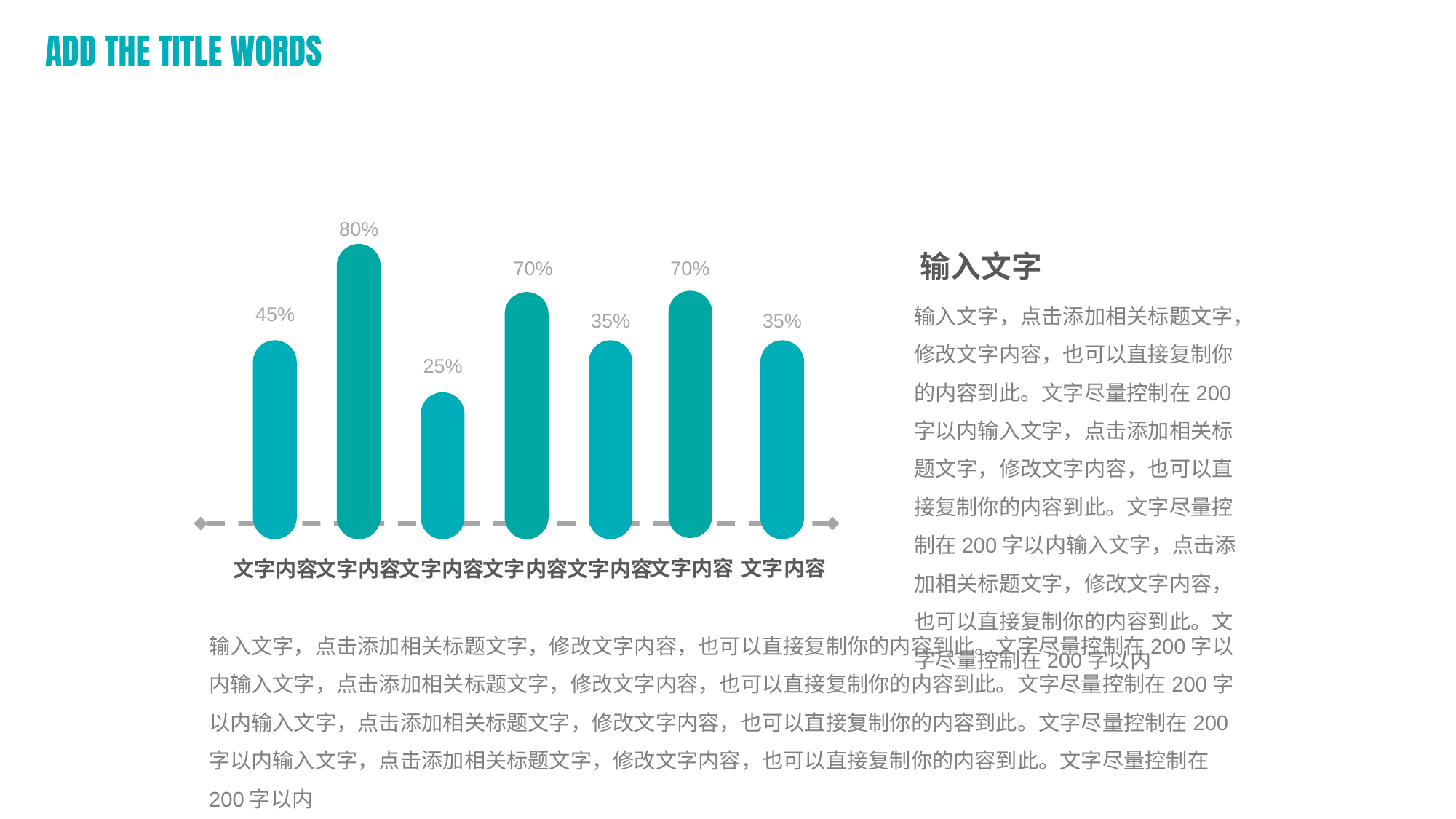

ADD THE TITLE WORDS
80%
输入文字

70%
70%
输入文字，点击添加相关标题文字，修改文字内容，也可以直接复制你的内容到此。文字尽量控制在200字以内输入文字，点击添加相关标题文字，修改文字内容，也可以直接复制你的内容到此。文字尽量控制在200字以内输入文字，点击添加相关标题文字，修改文字内容，也可以直接复制你的内容到此。文字尽量控制在200字以内

45%
35%
35%

25%

文字内容
文字内容
文字内容
文字内容
文字内容
文字内容
文字内容
输入文字，点击添加相关标题文字，修改文字内容，也可以直接复制你的内容到此。文字尽量控制在200字以内输入文字，点击添加相关标题文字，修改文字内容，也可以直接复制你的内容到此。文字尽量控制在200字以内输入文字，点击添加相关标题文字，修改文字内容，也可以直接复制你的内容到此。文字尽量控制在200字以内输入文字，点击添加相关标题文字，修改文字内容，也可以直接复制你的内容到此。文字尽量控制在200字以内